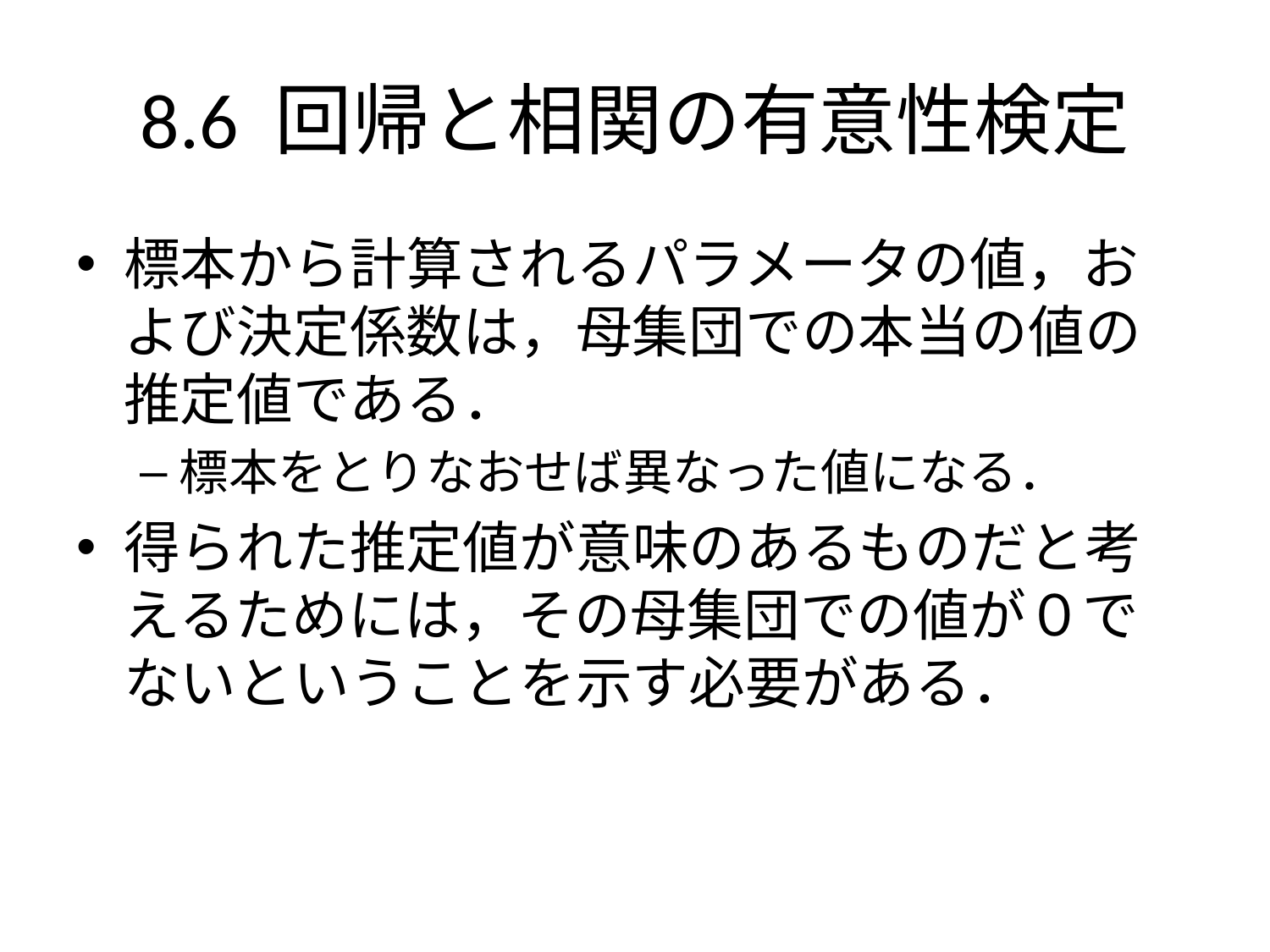

# 8.6 回帰と相関の有意性検定
標本から計算されるパラメータの値，および決定係数は，母集団での本当の値の推定値である．
標本をとりなおせば異なった値になる．
得られた推定値が意味のあるものだと考えるためには，その母集団での値が０でないということを示す必要がある．